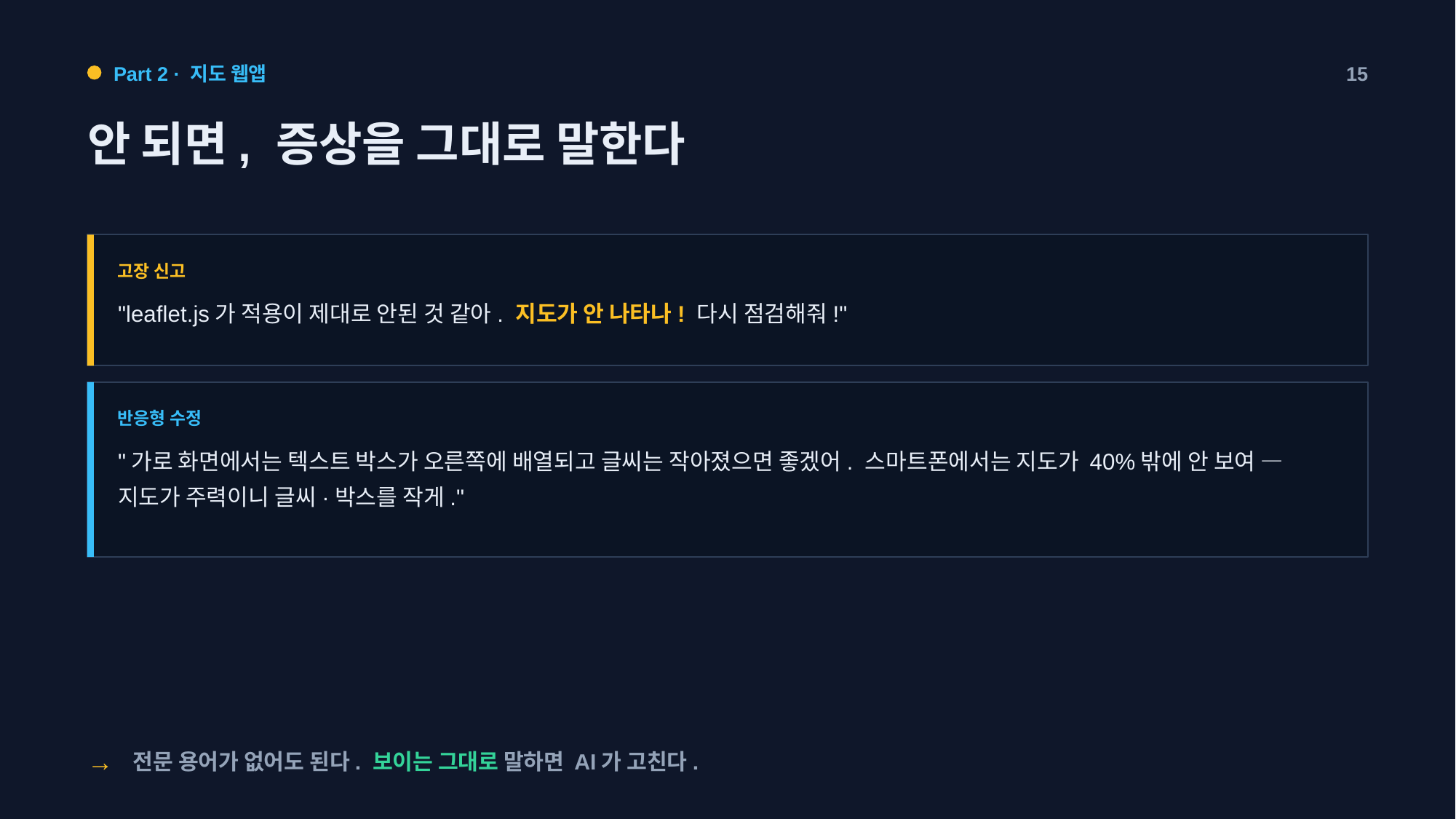

Part 2 · 지도 웹앱
15

안 되면, 증상을 그대로 말한다

고장 신고
"leaflet.js가 적용이 제대로 안된 것 같아. 지도가 안 나타나! 다시 점검해줘!"

반응형 수정
"가로 화면에서는 텍스트 박스가 오른쪽에 배열되고 글씨는 작아졌으면 좋겠어. 스마트폰에서는 지도가 40%밖에 안 보여 — 지도가 주력이니 글씨·박스를 작게."
→
전문 용어가 없어도 된다. 보이는 그대로 말하면 AI가 고친다.